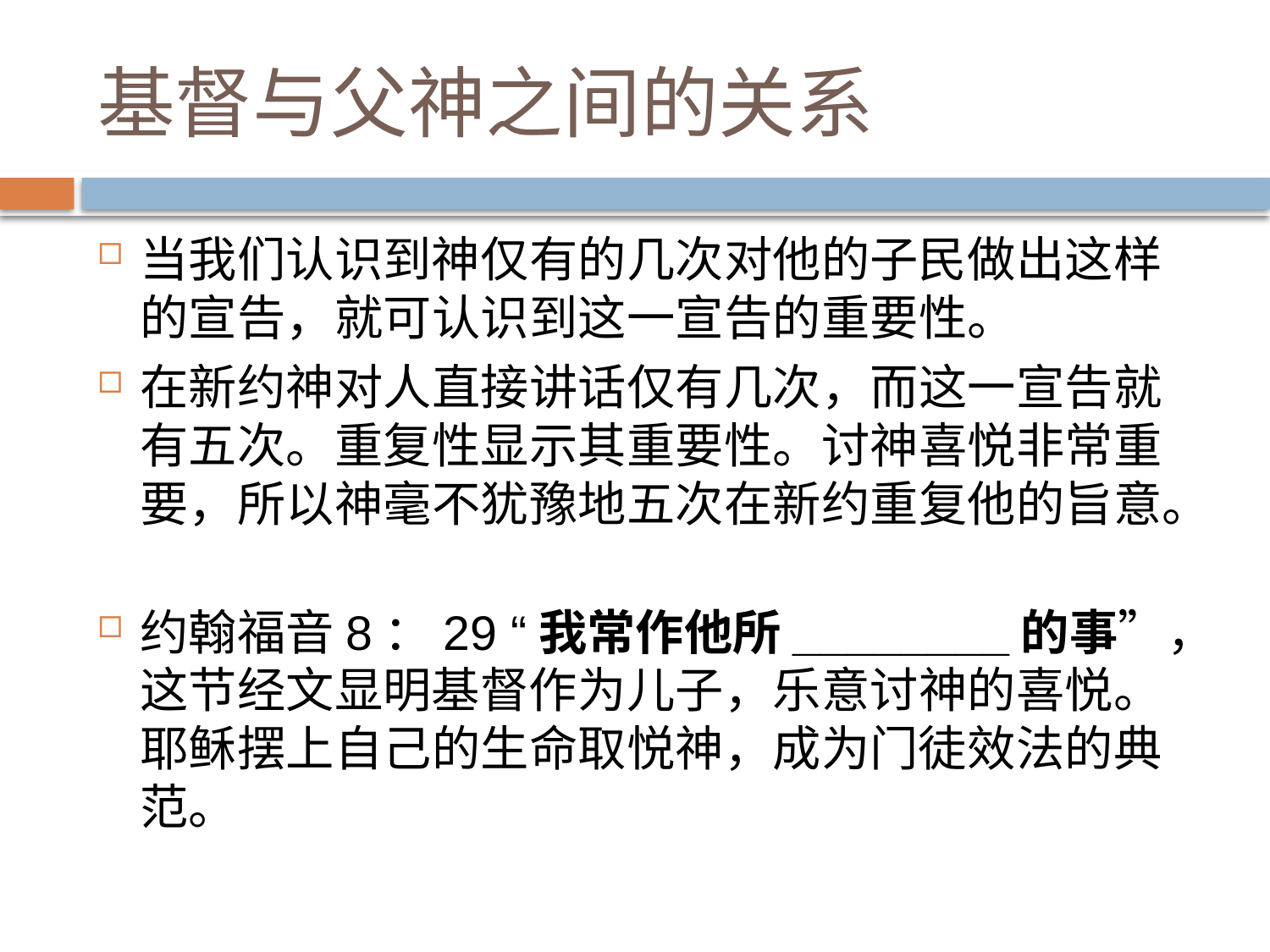

# 基督与父神之间的关系
当我们认识到神仅有的几次对他的子民做出这样的宣告，就可认识到这一宣告的重要性。
在新约神对人直接讲话仅有几次，而这一宣告就有五次。重复性显示其重要性。讨神喜悦非常重要，所以神毫不犹豫地五次在新约重复他的旨意。
约翰福音8：29 “我常作他所________的事”，这节经文显明基督作为儿子，乐意讨神的喜悦。耶稣摆上自己的生命取悦神，成为门徒效法的典范。